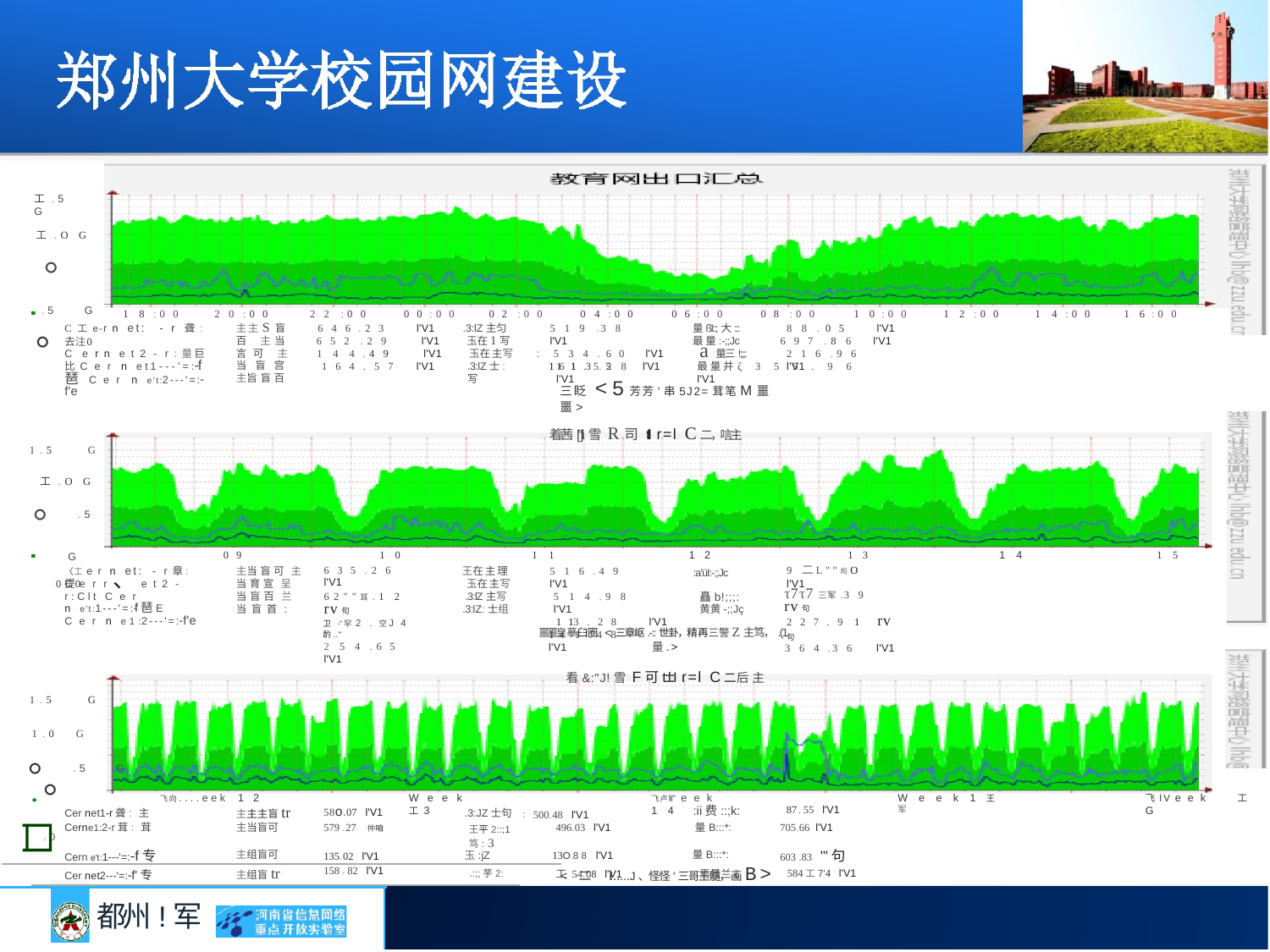

工 .5   G
工 .OG
。.5   G
。.0
·口··
18:00
20:00
主主S盲百 主当言可 主当盲宫 主旨盲百
22 :00	00:00
646.23   l'V1
652 .29   l'V1
144.49   l'V1
164.57  l'V1
02 :00
.3:lZ主匀
玉在1写
玉在主写  :
04:00
06:00
量ßI::;大:::
08 :00	10:00
12:00
14:00
16:00
C工e-rnet:  -r聋: 去注
Cernet2-r:量巨比 Cer net1---'=:-f琶 Cer ne't:2---'=:-f'e
519 .38   l'V1
534. 60  l'V1
113.58   l'V1
88. 05   l'V1
697 .86  l'V1
216.96  l'V1
最量:-;;Jc
a量三!;;;:
.3:lZ士: 写
161.52   l'V1
最量并ζ355.96  l'V1
三眨 <5芳芳'串5J2=茸笔M噩噩>
着茜["'jli雪 R司t::l::I r=l C二，唁主

1.5   G
工 .OG
。.5   G

0.0
09
主当盲可 主当育宣 呈当盲百 兰当盲首:
10
635.26   l'V1
62""耳 .12  rv句
卫  -"罕 2.空J4  酌.."
2 54.65   l'V1
11
516.49   l'V1
514.98   l'V1
113.28   l'V1
141.48   l'V1
12
:a'üI:-;;Jc
13
9二L""司 O   l'V1
τ7τ7三军 .39   rv句
227.9 1 rv句
364.36  l'V1
14
15
·口··
〈工 er net:  -r章: 提
王在主理 玉在主写
.3:lZ主写
.3:lZ:士组
Cerr、et2-r:Clt Cer ne't:1---'=:-f'琶E
Cer ne1:2---'=:-f'e
矗b!;;;:
黄黄-;;Jç
噩噩皇摹臼圈  <:三章岖.-::世卦，精再三警Z主笃，.(1量.>

看&:"J!雪 F可t::l::I r=l C二后主
1.5   G

1.0  G
。.5   G

。.0
飞向....eek  12
Week   工3
飞卢旷 eek   14
Week1王军
飞lV eek   工G
·口一·
| Cer net1-r聋: 主 | 主主主盲tr | 58o.07 l'V1 | .3:JZ士句 | : 500.48 l'V1 | :ii费::;k: | 87. 55 l'V1 |
| --- | --- | --- | --- | --- | --- | --- |
| Cerne1:2-r茸: 茸 | 主当盲可 | 579 .27 仲咱 | 王平2::;1笃: 3 | 496.03 l'V1 | 量B:::\*: | 705.66 l'V1 |
| Cern e't:1---'=:-f专 | 主组盲可 | 135.02 l'V1 | 玉:jZ | 13O.8 8 l'V1 | 量B:::\*: | 603 .83 '"句 |
| Cer net2---'=:-f'专 | 主组盲tr | 158号 82 l'V1 | .:;;芋2: | 工 54.08 l'V1 | 焉景兰ζ | 584工7'4 l'V1 |
<二i!......J、怪怪'三哥王髓，画B>

都州!军